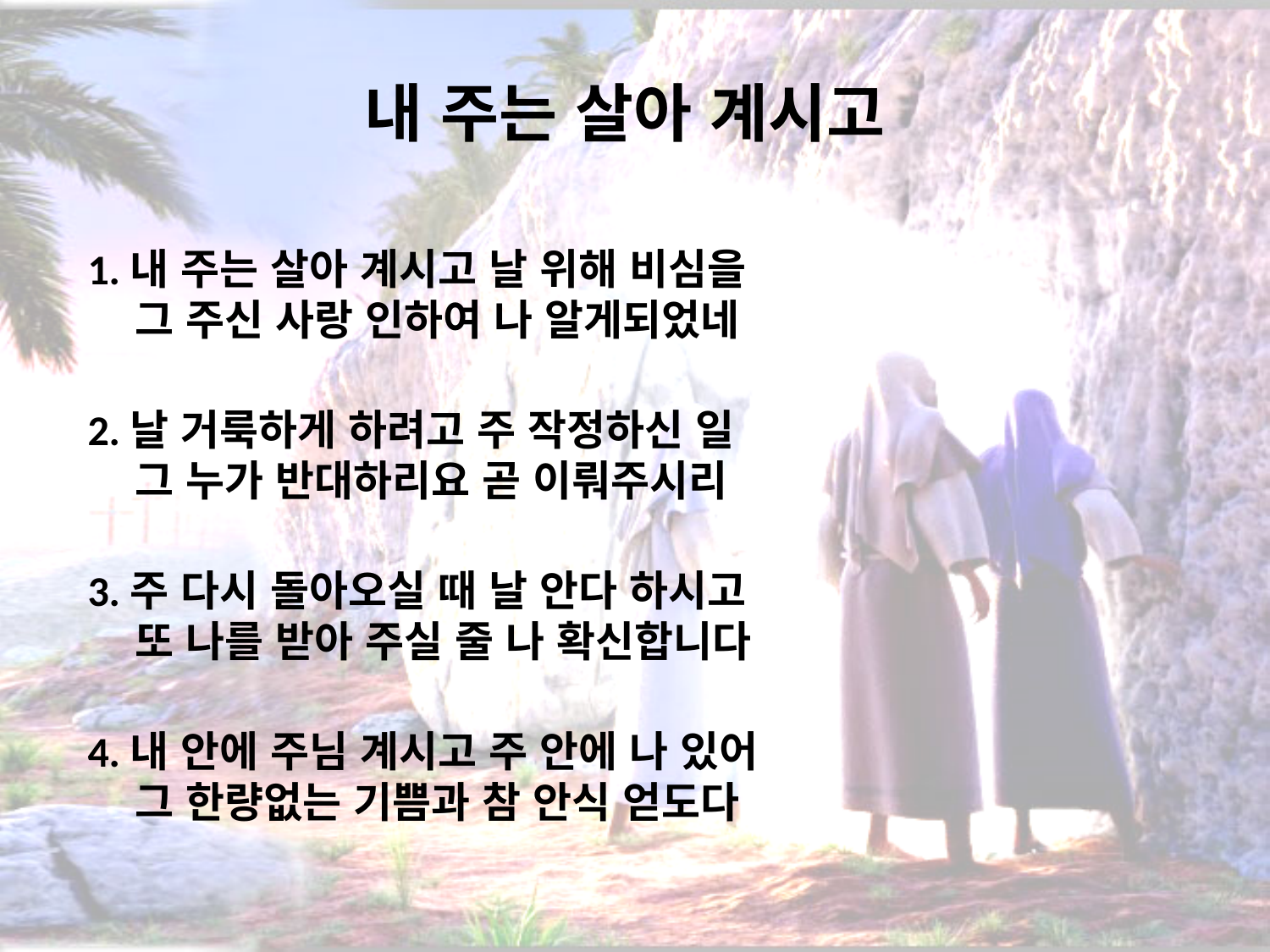

# 내 주는 살아 계시고
1.내 주는 살아 계시고 날 위해 비심을
    그 주신 사랑 인하여 나 알게되었네
2.날 거룩하게 하려고 주 작정하신 일
    그 누가 반대하리요 곧 이뤄주시리
3.주 다시 돌아오실 때 날 안다 하시고
    또 나를 받아 주실 줄 나 확신합니다
4.내 안에 주님 계시고 주 안에 나 있어
    그 한량없는 기쁨과 참 안식 얻도다